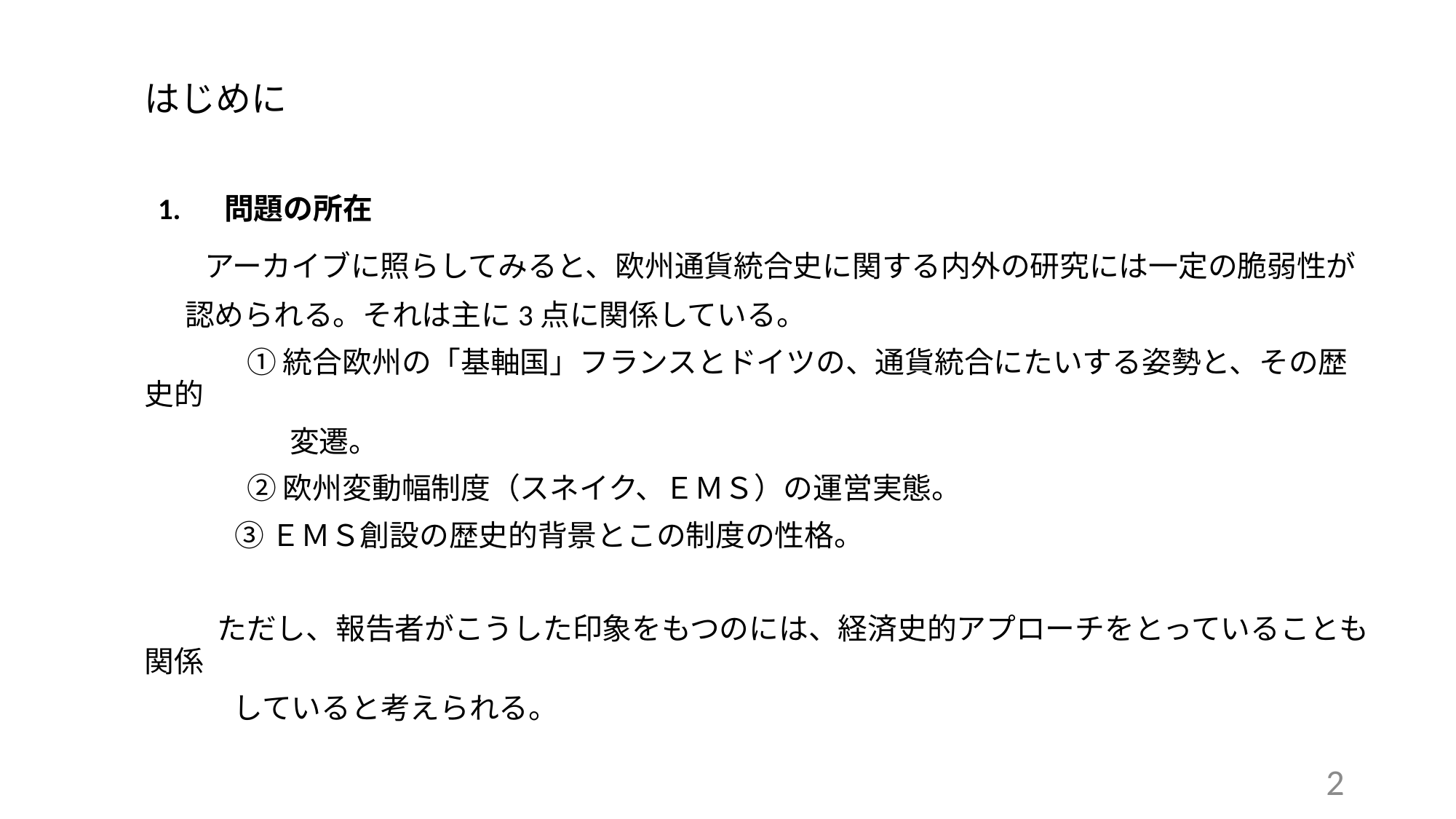

はじめに

  1. 　問題の所在
　  アーカイブに照らしてみると、欧州通貨統合史に関する内外の研究には一定の脆弱性が
     認められる。それは主に3点に関係している。
　　　  ① 統合欧州の「基軸国」フランスとドイツの、通貨統合にたいする姿勢と、その歴史的
　　　  　  変遷。
　　　  ② 欧州変動幅制度（スネイク、ＥＭＳ）の運営実態。
    　    ③ ＥＭＳ創設の歴史的背景とこの制度の性格。

　　  ただし、報告者がこうした印象をもつのには、経済史的アプローチをとっていることも関係
　　　していると考えられる。

2